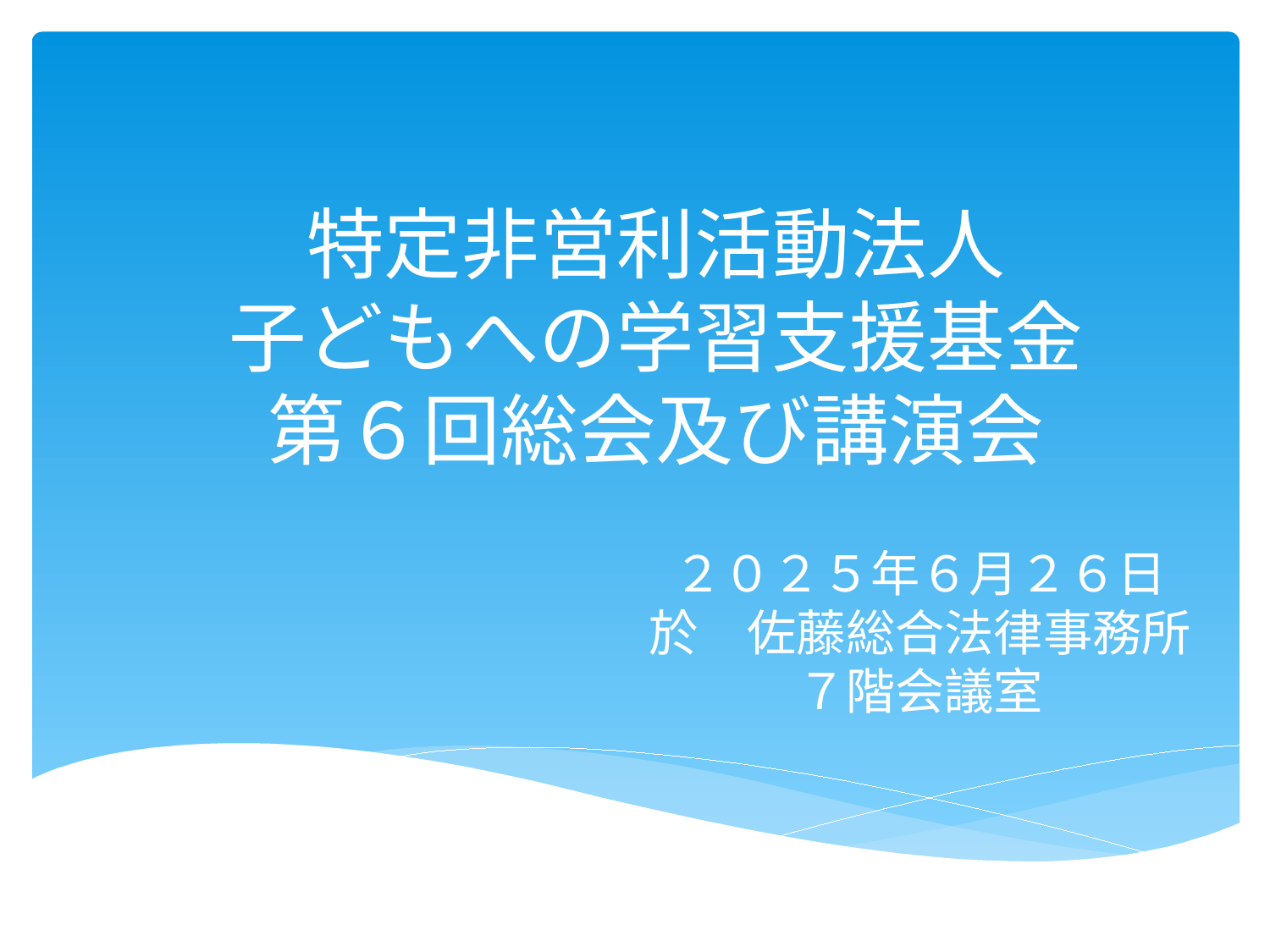

特定非営利活動法人
子どもへの学習支援基金
第６回総会及び講演会
# ２０２５年６月２６日 於　佐藤総合法律事務所 ７階会議室